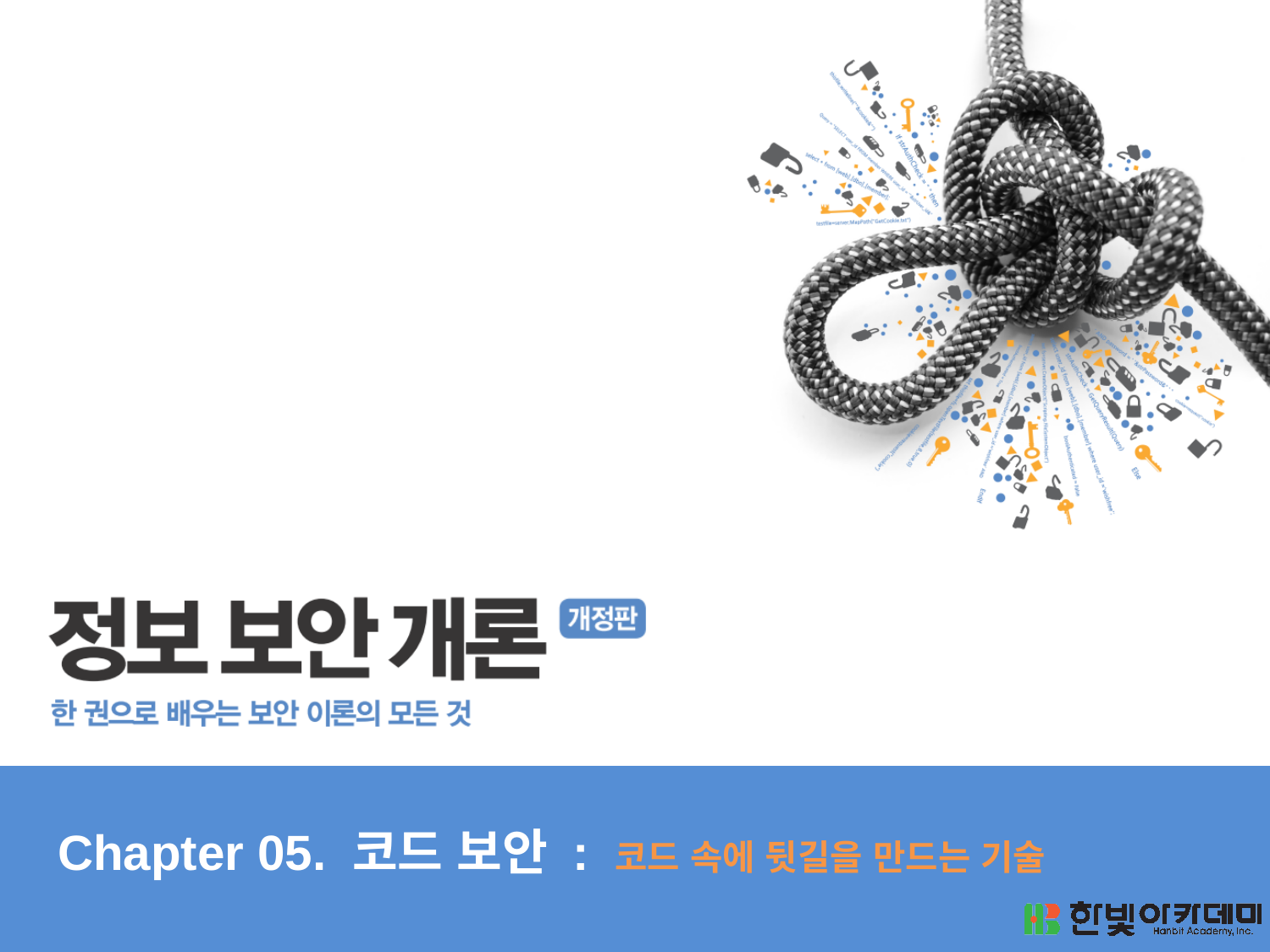

# Chapter 05. 코드 보안 : 코드 속에 뒷길을 만드는 기술